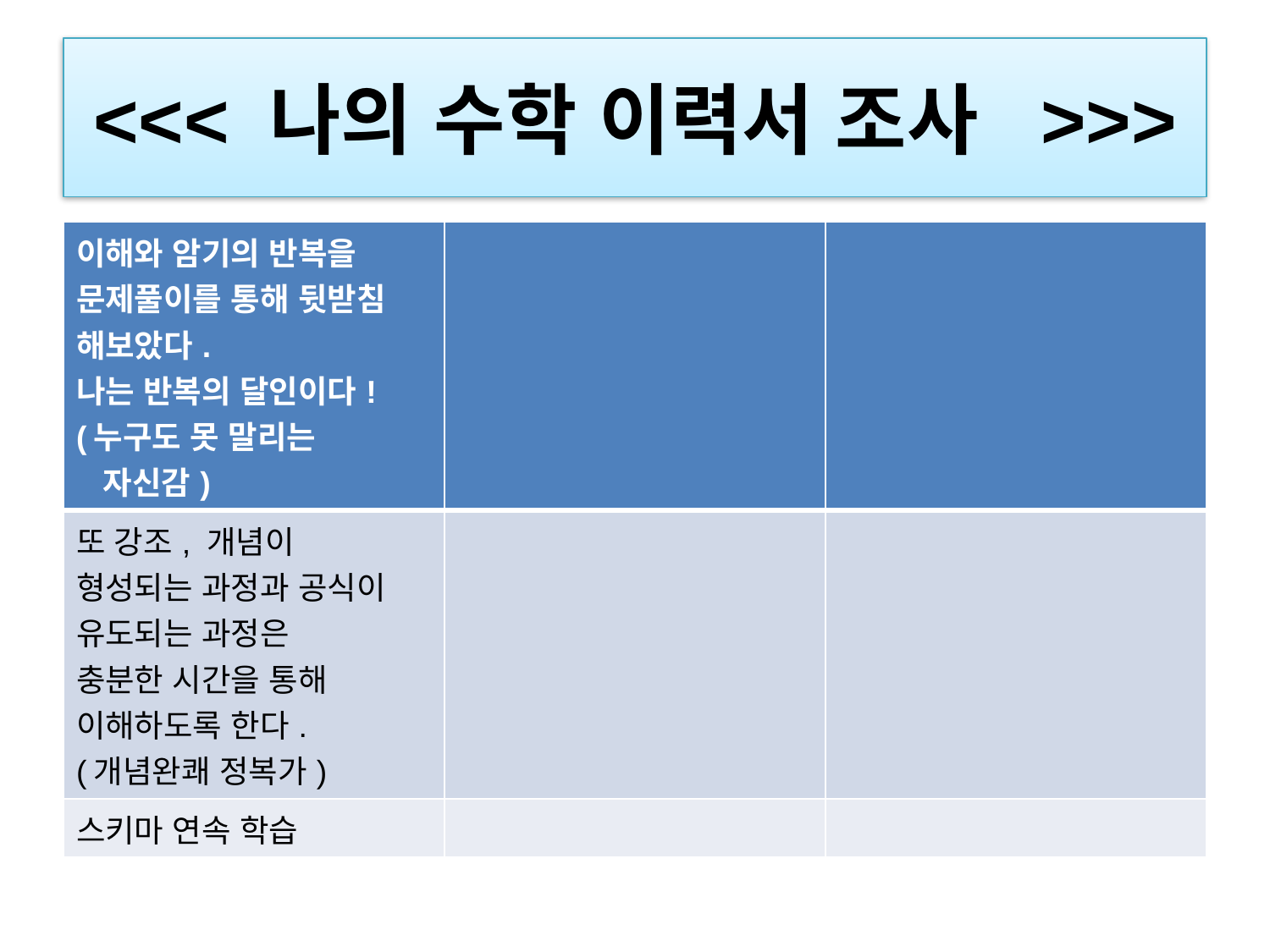

# <<< 나의 수학 이력서 조사  >>>
| 이해와 암기의 반복을 문제풀이를 통해 뒷받침 해보았다. 나는 반복의 달인이다! (누구도 못 말리는 자신감) |  |  |
| --- | --- | --- |
| 또 강조, 개념이 형성되는 과정과 공식이 유도되는 과정은 충분한 시간을 통해 이해하도록 한다. (개념완쾌 정복가) |  |  |
| 스키마 연속 학습 |  |  |